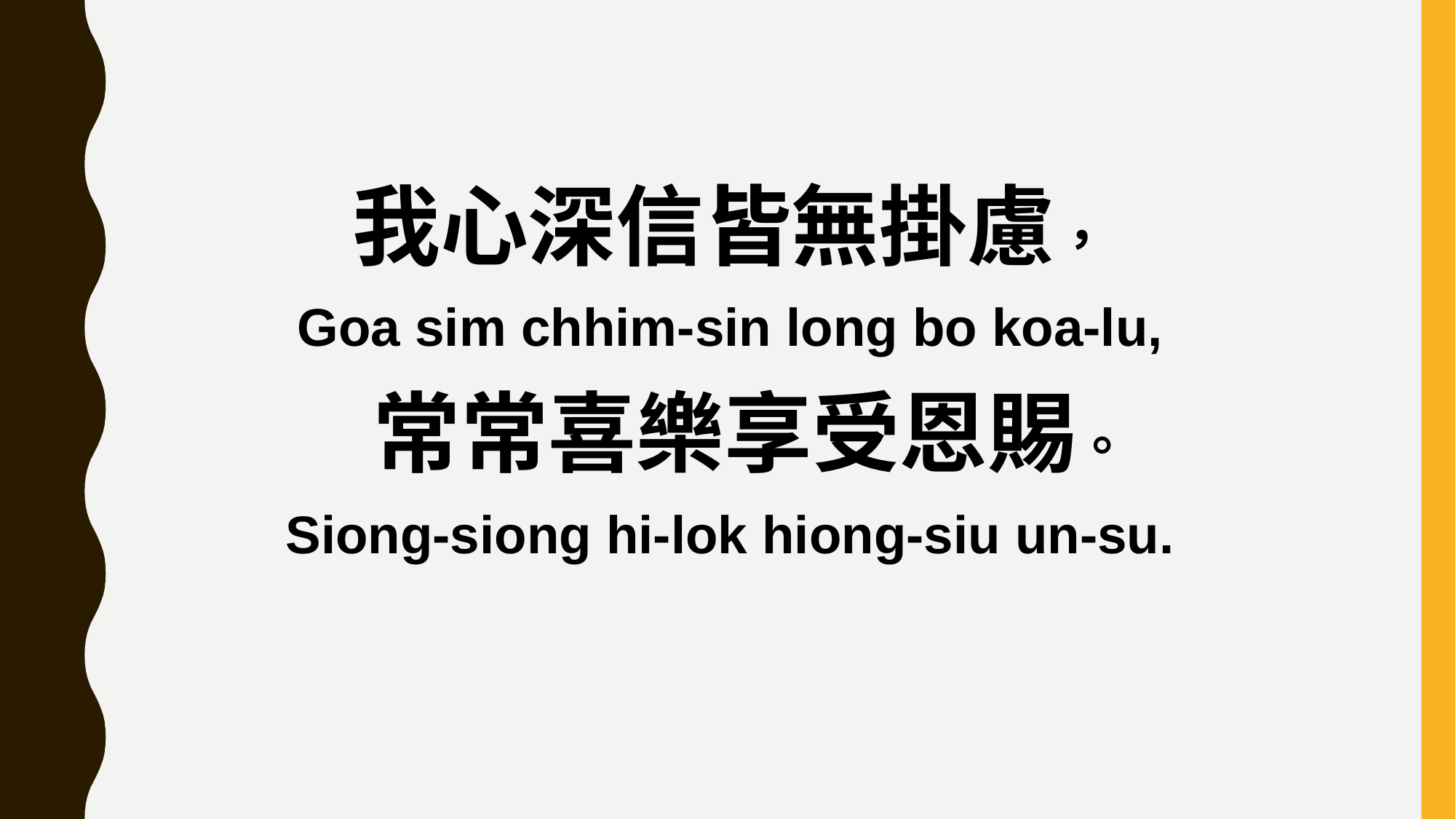

我心深信皆無掛慮，
Goa sim chhim-sin long bo koa-lu,
 常常喜樂享受恩賜。
Siong-siong hi-lok hiong-siu un-su.